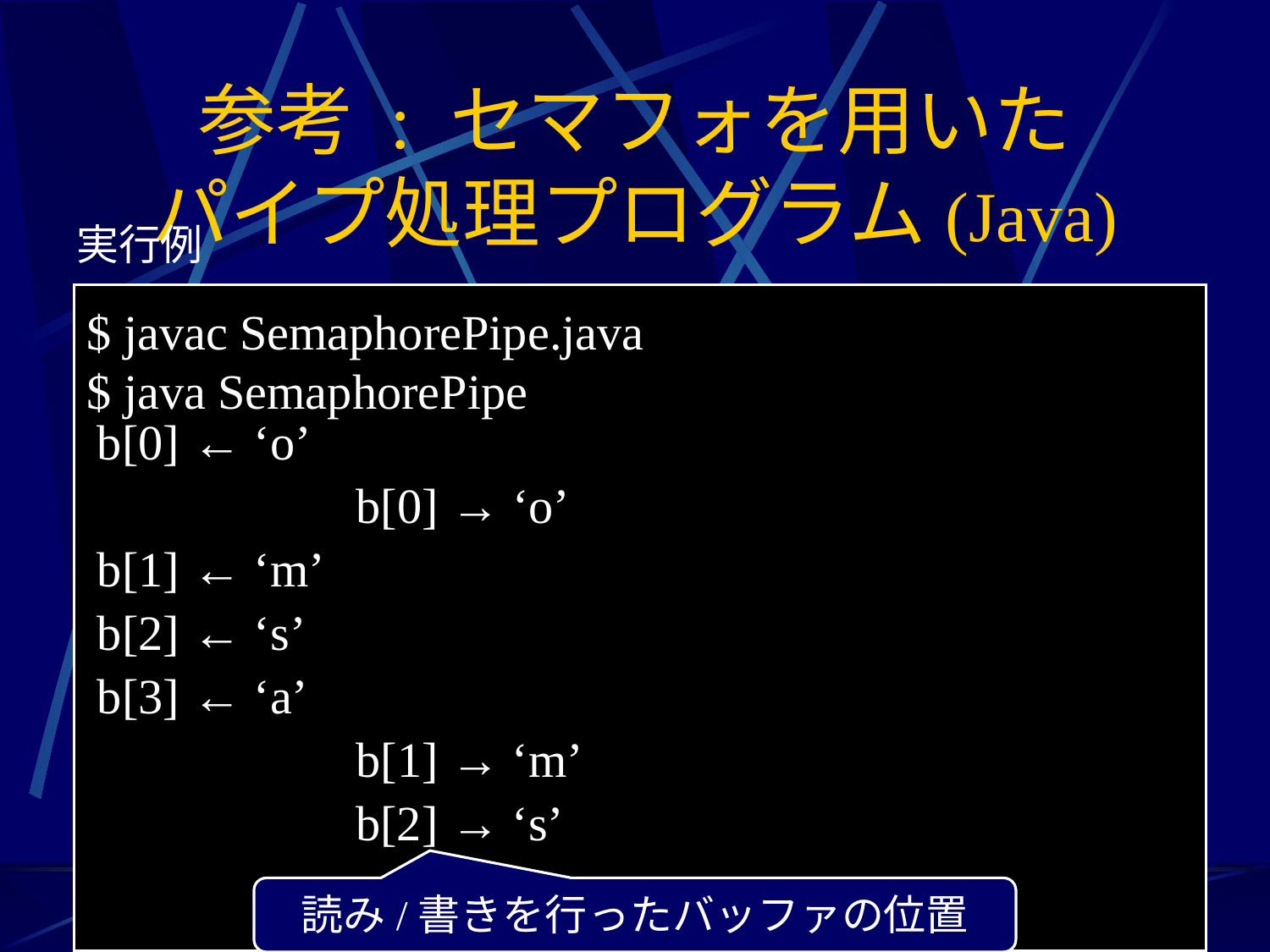

# 参考 : セマフォを用いた パイプ処理プログラム(Java)
実行例
$ javac SemaphorePipe.java
$ java SemaphorePipe

b[0] ← ‘o’
                     b[0] → ‘o’
b[1] ← ‘m’
b[2] ← ‘s’
b[3] ← ‘a’
                     b[1] → ‘m’
                     b[2] → ‘s’
読み/書きを行ったバッファの位置